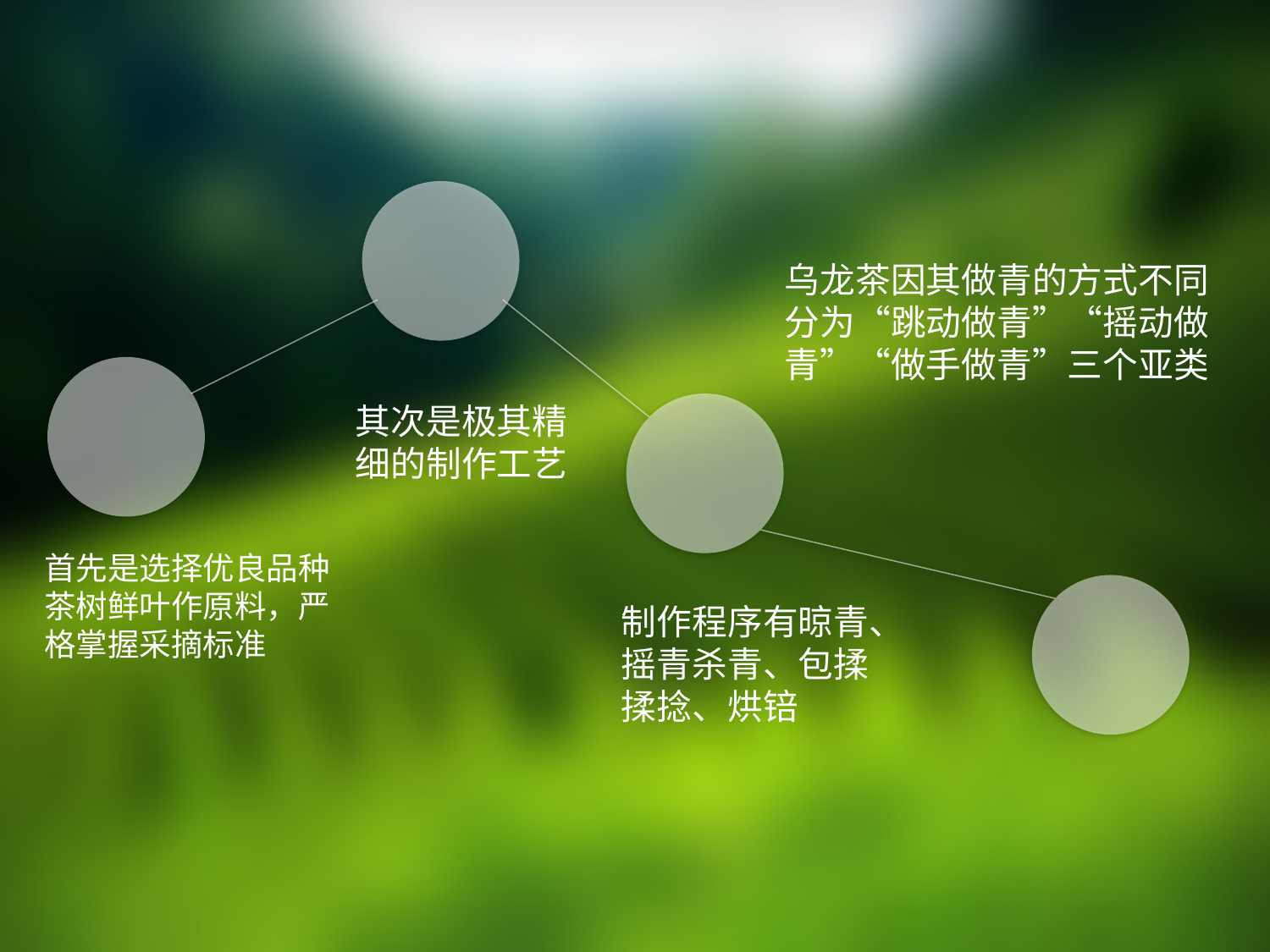

乌龙茶因其做青的方式不同 分为“跳动做青”“摇动做青”“做手做青”三个亚类

其次是极其精细的制作工艺

首先是选择优良品种茶树鲜叶作原料，严格掌握采摘标准

制作程序有晾青、摇青杀青、包揉揉捻、烘锫